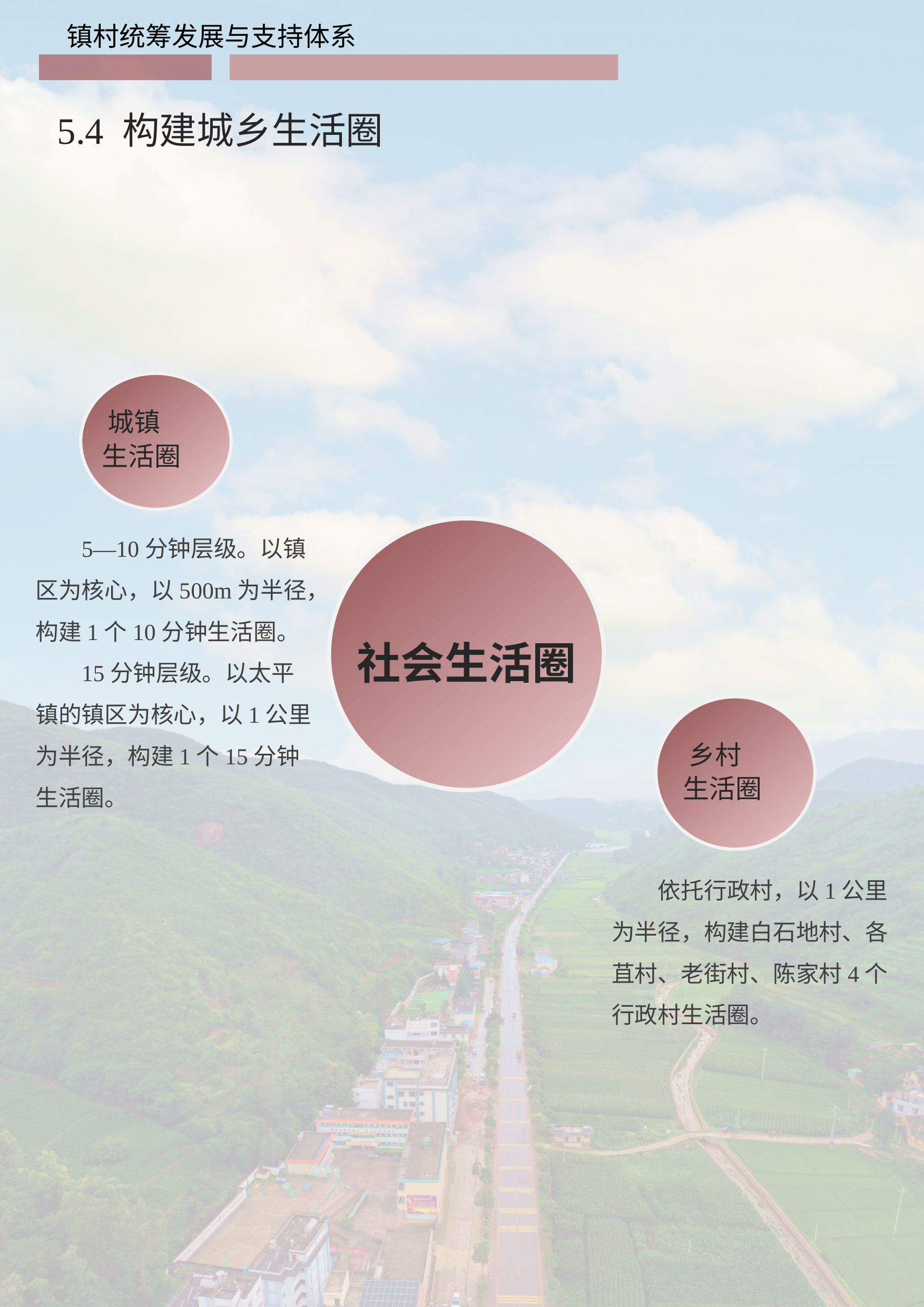

镇村统筹发展与支持体系

5.4 构建城乡生活圈

    城镇
   生活圈
5—10分钟层级。以镇区为核心，以500m为半径，构建1个10分钟生活圈。
15分钟层级。以太平镇的镇区为核心，以1公里为半径，构建1个15分钟生活圈。

社会生活圈

    乡村
   生活圈
依托行政村，以1公里为半径，构建白石地村、各苴村、老街村、陈家村4个行政村生活圈。